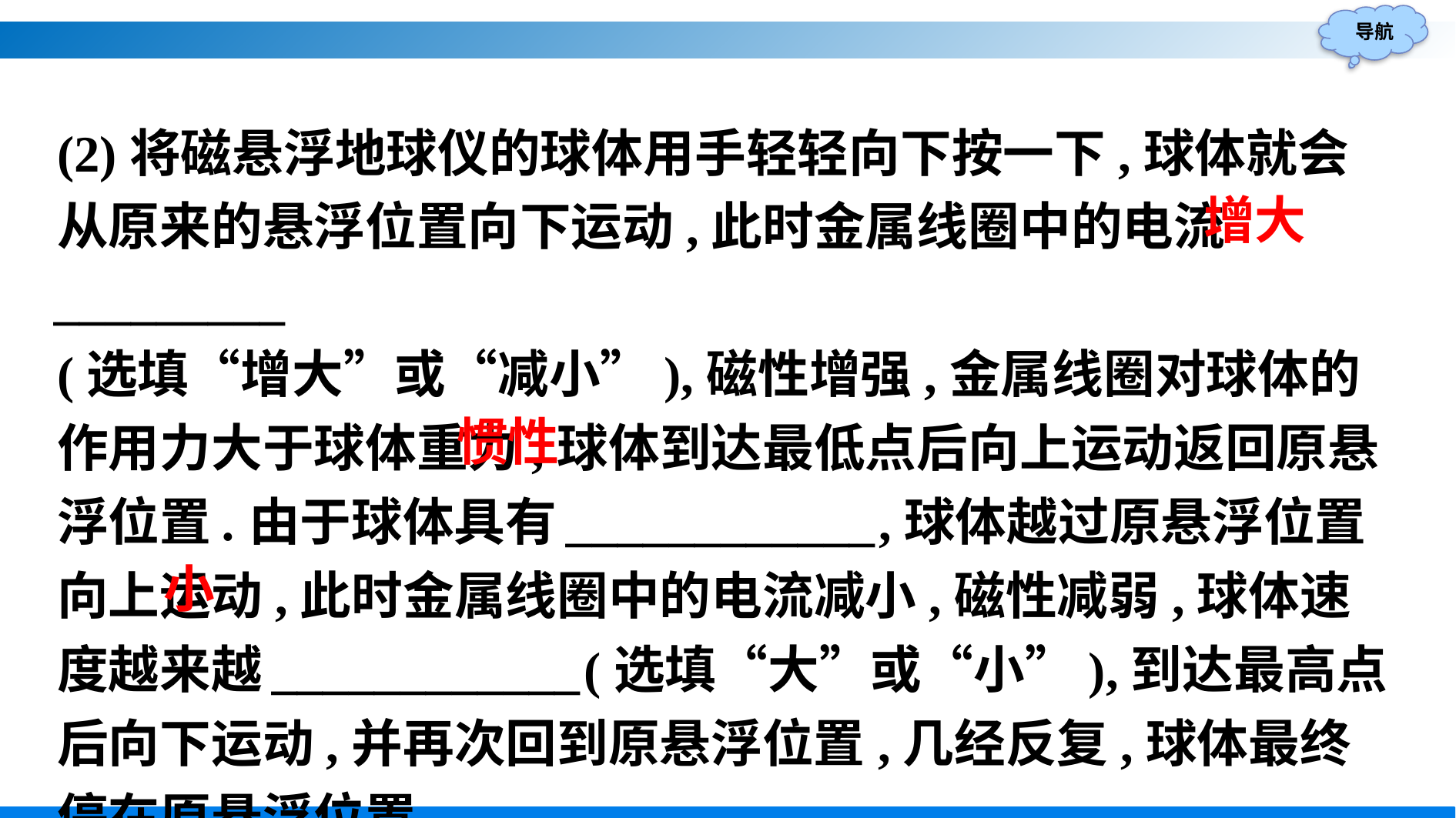

(2)将磁悬浮地球仪的球体用手轻轻向下按一下,球体就会从原来的悬浮位置向下运动,此时金属线圈中的电流_________
(选填“增大”或“减小”),磁性增强,金属线圈对球体的作用力大于球体重力,球体到达最低点后向上运动返回原悬浮位置.由于球体具有____________,球体越过原悬浮位置向上运动,此时金属线圈中的电流减小,磁性减弱,球体速度越来越____________(选填“大”或“小”),到达最高点后向下运动,并再次回到原悬浮位置,几经反复,球体最终停在原悬浮位置.
增大
惯性
小